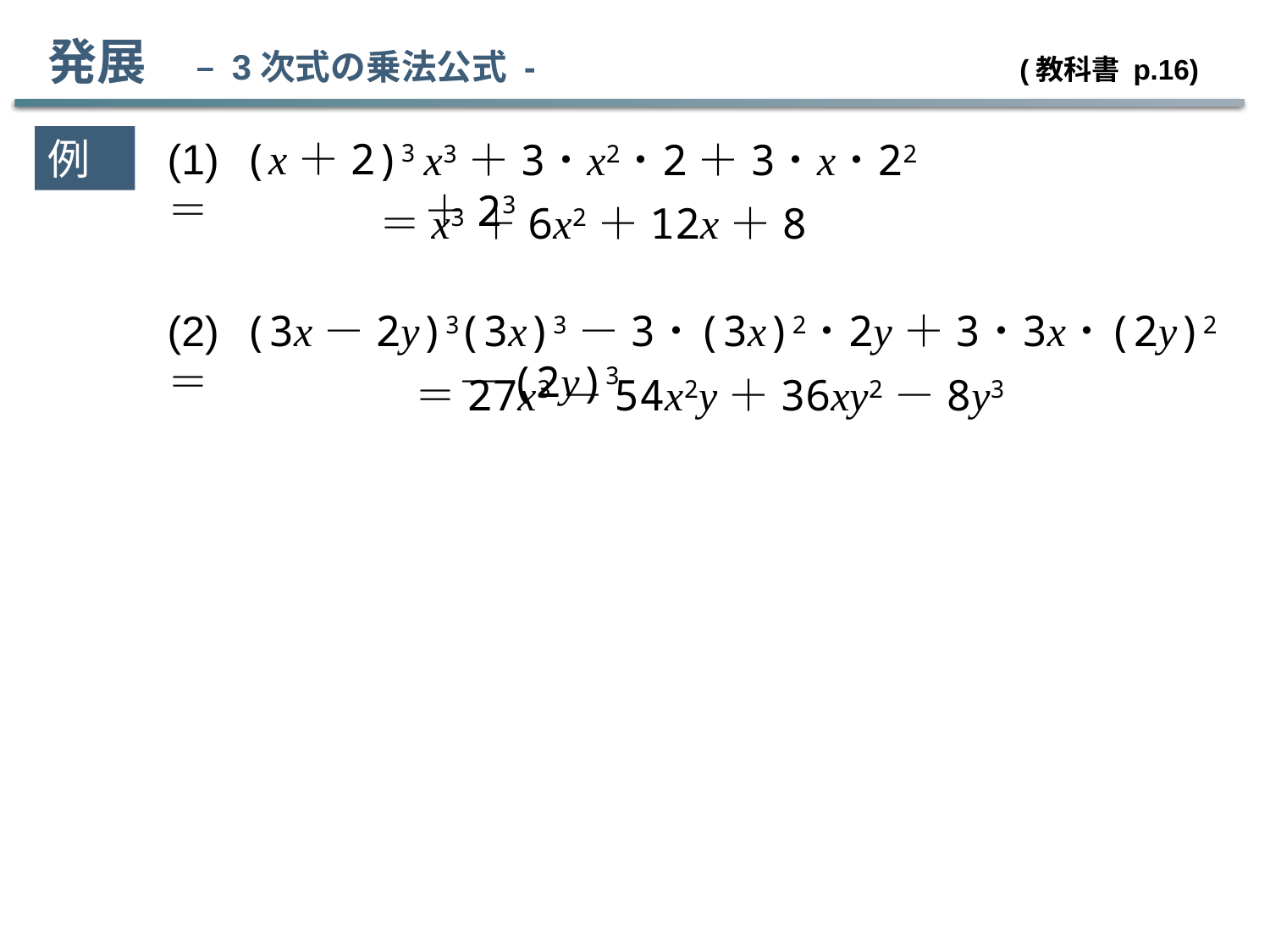

発展　– 3次式の乗法公式 -				      (教科書 p.16)
例１
(1)  (x＋2)3＝

x3＋3･x2･2＋3･x･22＋23
＝x3＋6x2＋12x＋8
(3x)3－3･(3x)2･2y＋3･3x･(2y)2－(2y)3
(2)  (3x－2y)3＝
＝27x3－54x2y＋36xy2－8y3